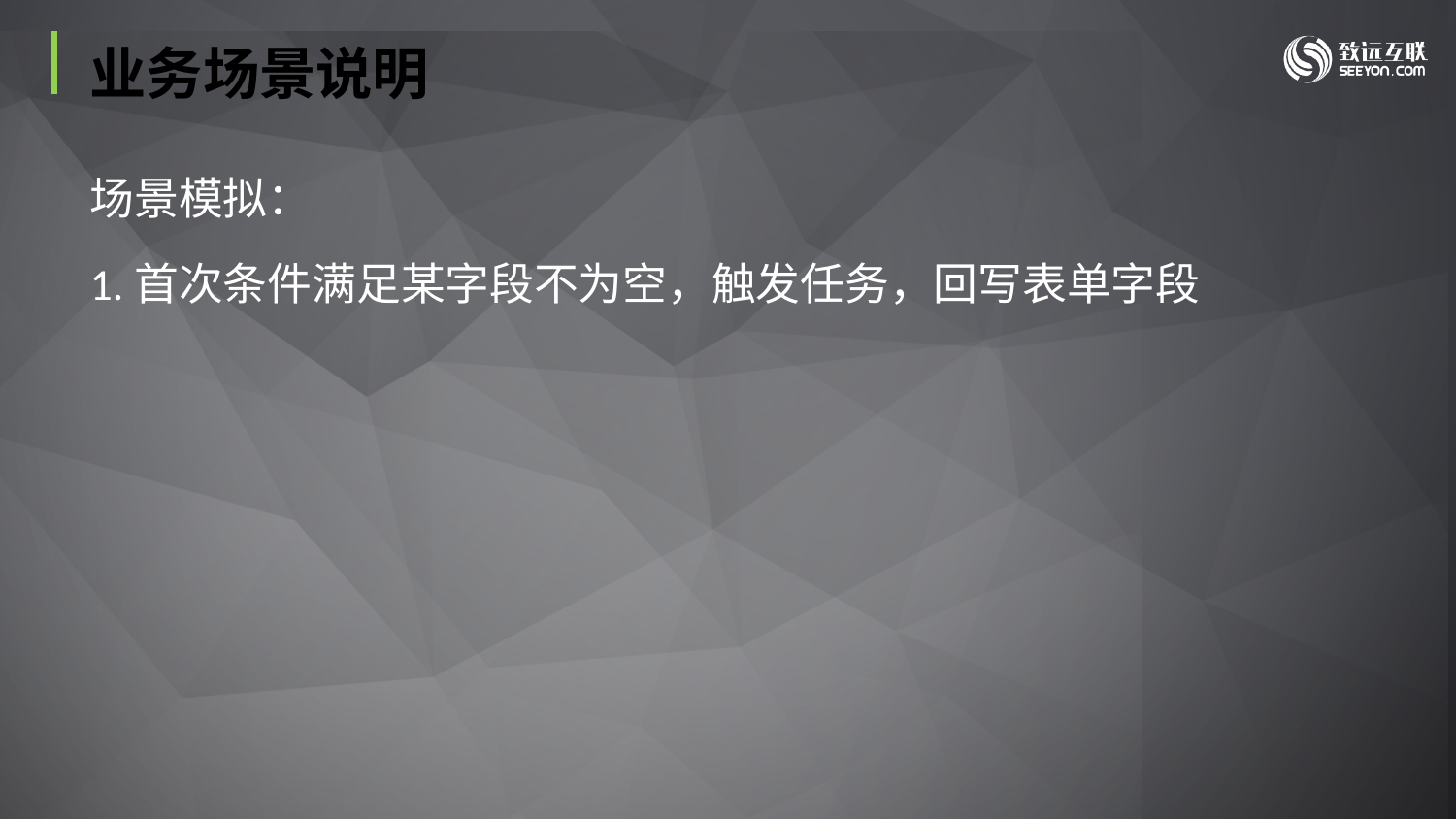

业务场景说明

场景模拟：
1.首次条件满足某字段不为空，触发任务，回写表单字段